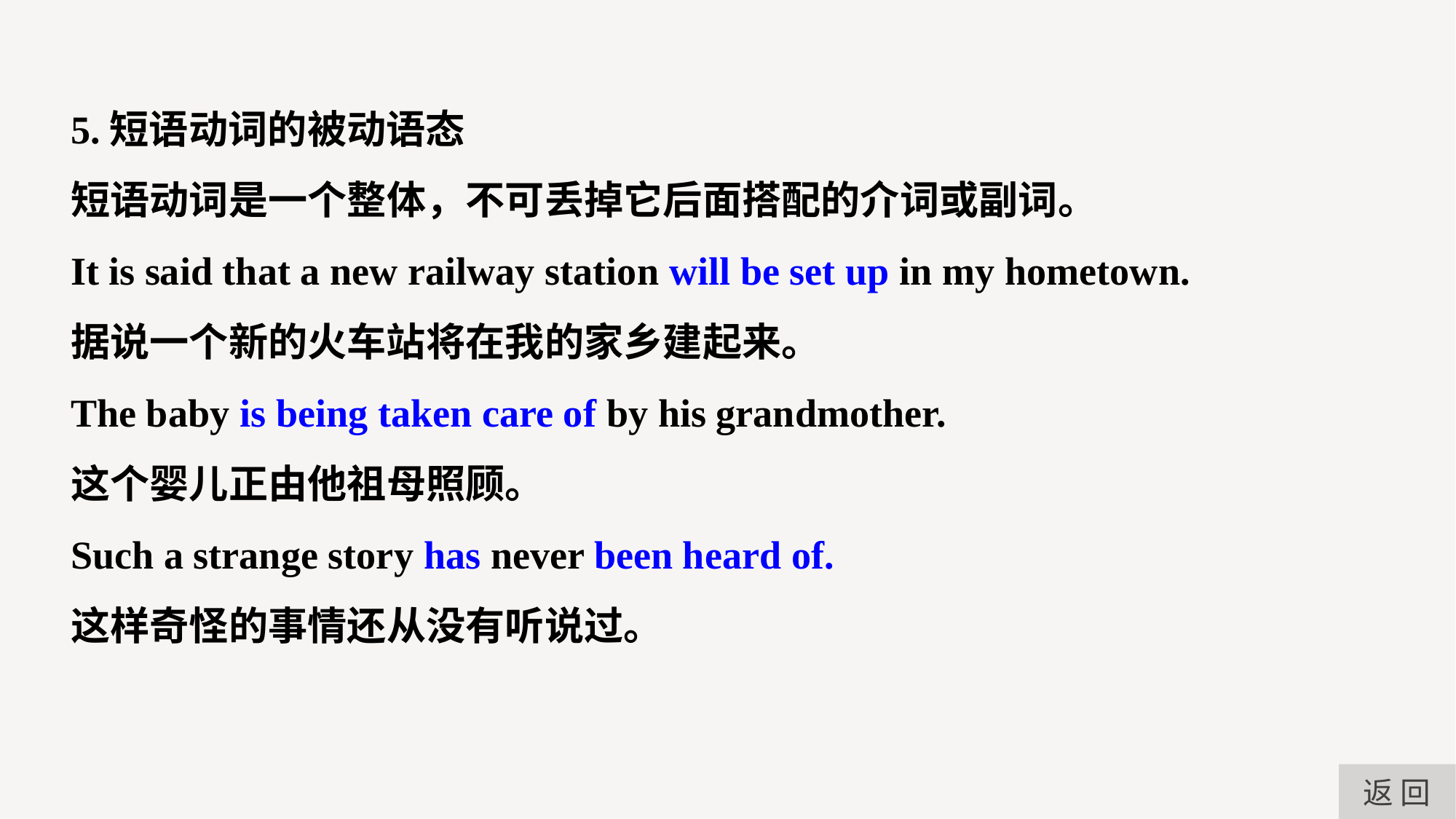

5.短语动词的被动语态
短语动词是一个整体，不可丢掉它后面搭配的介词或副词。
It is said that a new railway station will be set up in my hometown.
据说一个新的火车站将在我的家乡建起来。
The baby is being taken care of by his grandmother.
这个婴儿正由他祖母照顾。
Such a strange story has never been heard of.
这样奇怪的事情还从没有听说过。
返 回